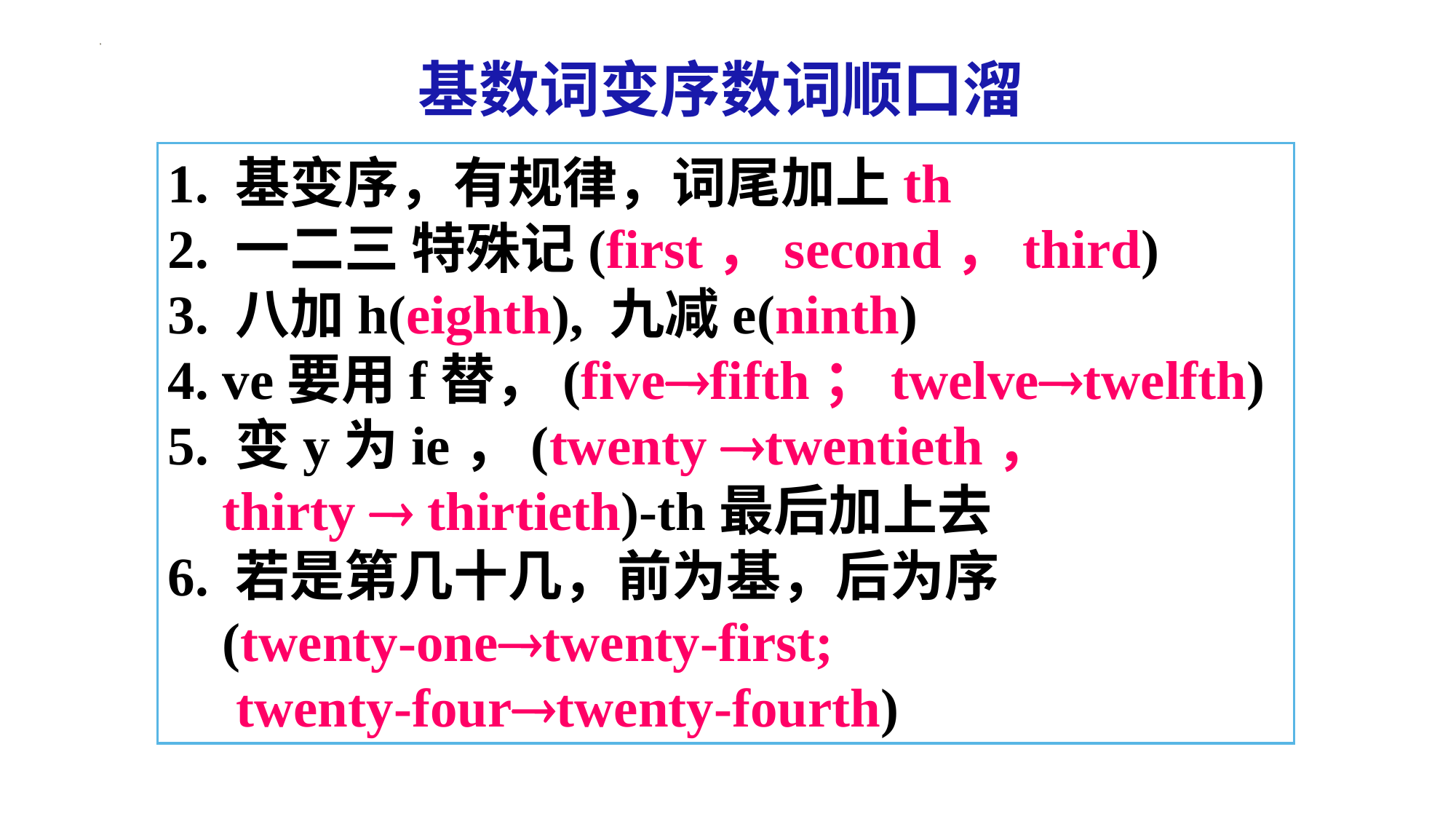

基数词变序数词顺口溜
1. 基变序，有规律，词尾加上th
2. 一二三 特殊记(first，second，third)
3. 八加h(eighth), 九减e(ninth)
4. ve要用f替，(five→fifth；twelve→twelfth)
5. 变y为ie，(twenty →twentieth，
    thirty → thirtieth)-th最后加上去
6. 若是第几十几，前为基，后为序
    (twenty-one→twenty-first;
     twenty-four→twenty-fourth)